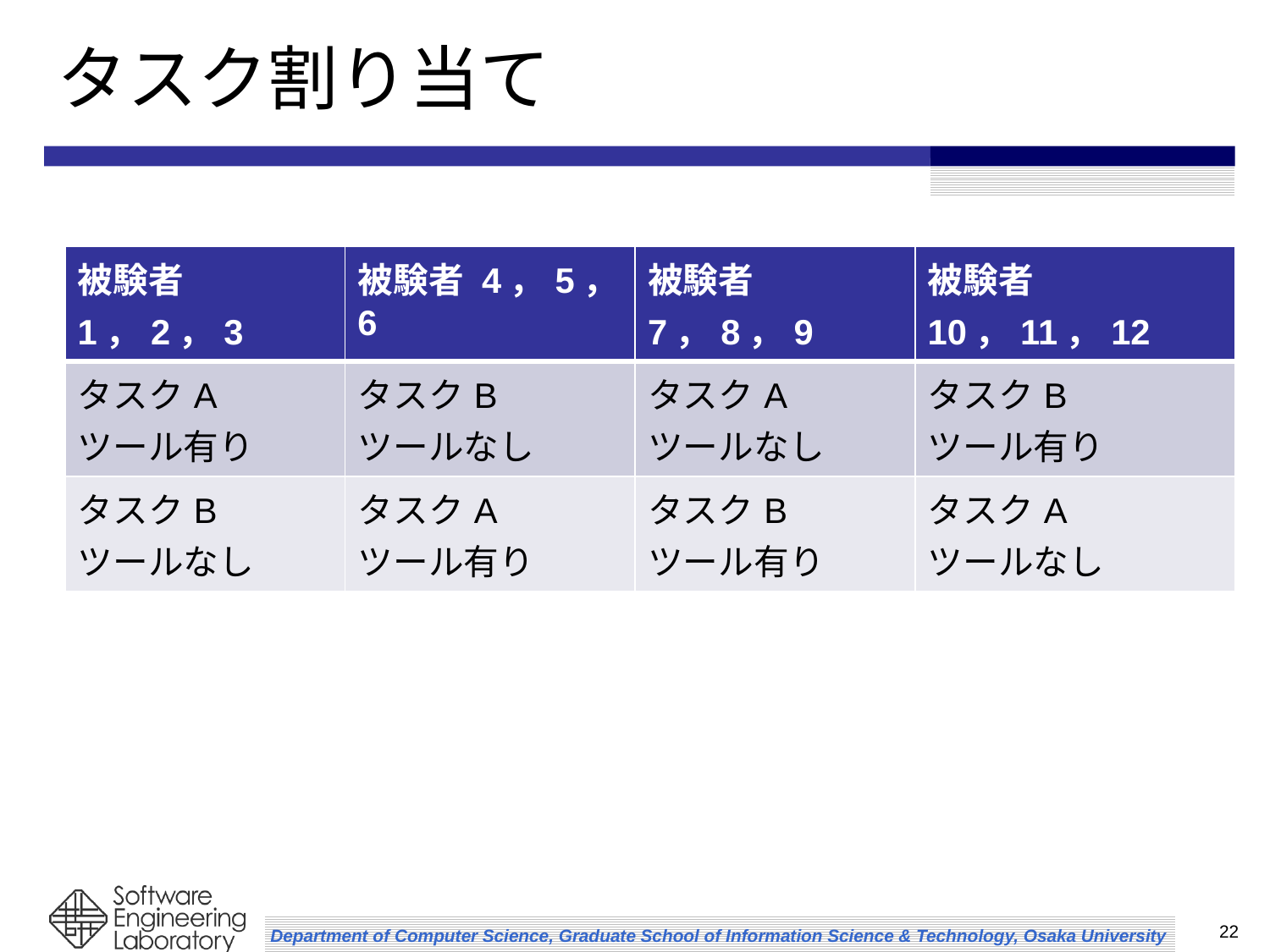

# タスク割り当て
| 被験者 1，2，3 | 被験者 4，5，6 | 被験者 7，8，9 | 被験者 10，11，12 |
| --- | --- | --- | --- |
| タスクA　 ツール有り | タスクB ツールなし | タスクA　 ツールなし | タスクB ツール有り |
| タスクB ツールなし | タスクA ツール有り | タスクB ツール有り | タスクA　 ツールなし |
22